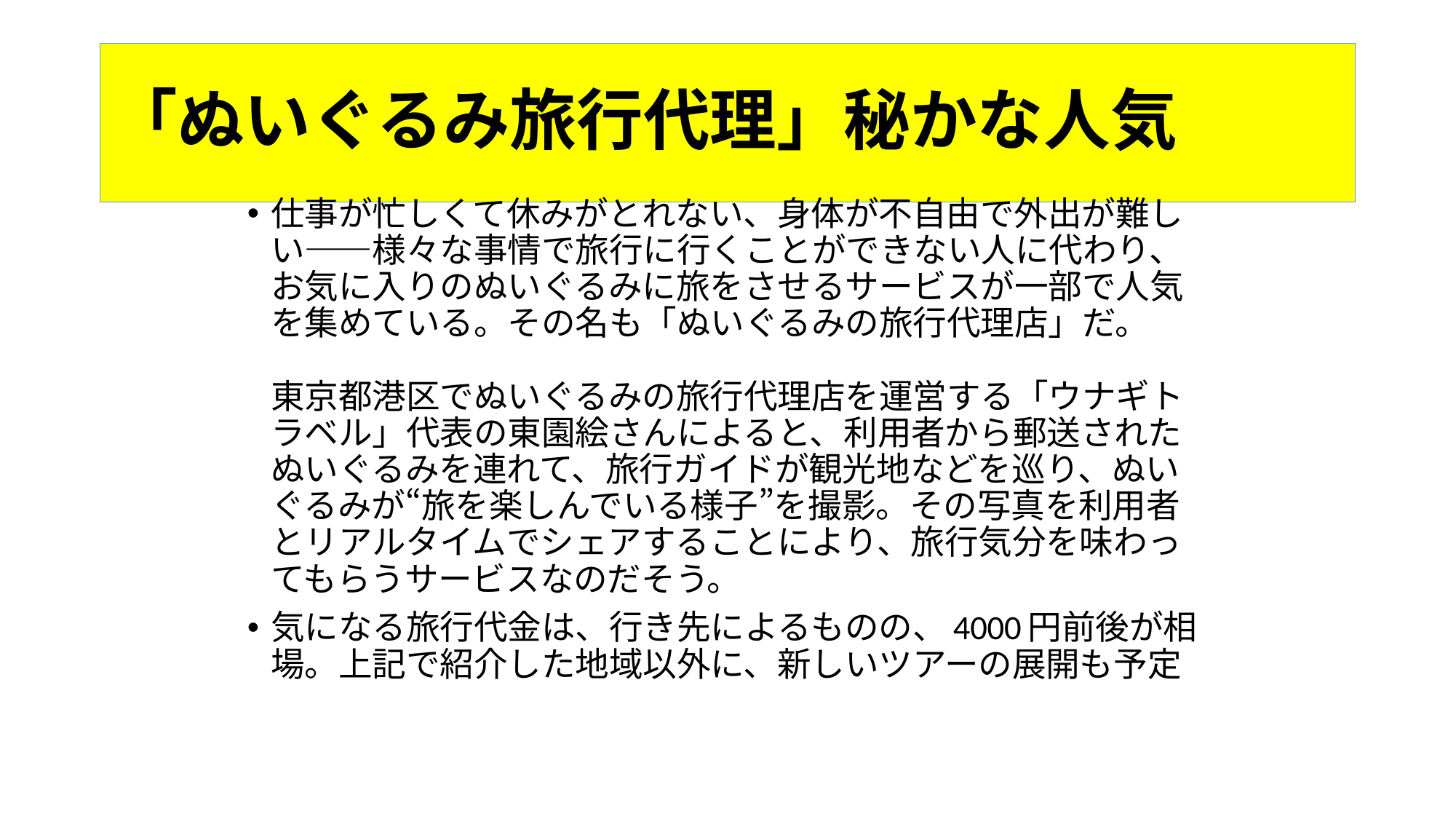

# 「ぬいぐるみ旅行代理」秘かな人気
仕事が忙しくて休みがとれない、身体が不自由で外出が難しい――様々な事情で旅行に行くことができない人に代わり、お気に入りのぬいぐるみに旅をさせるサービスが一部で人気を集めている。その名も「ぬいぐるみの旅行代理店」だ。
東京都港区でぬいぐるみの旅行代理店を運営する「ウナギトラベル」代表の東園絵さんによると、利用者から郵送されたぬいぐるみを連れて、旅行ガイドが観光地などを巡り、ぬいぐるみが“旅を楽しんでいる様子”を撮影。その写真を利用者とリアルタイムでシェアすることにより、旅行気分を味わってもらうサービスなのだそう。
気になる旅行代金は、行き先によるものの、4000円前後が相場。上記で紹介した地域以外に、新しいツアーの展開も予定